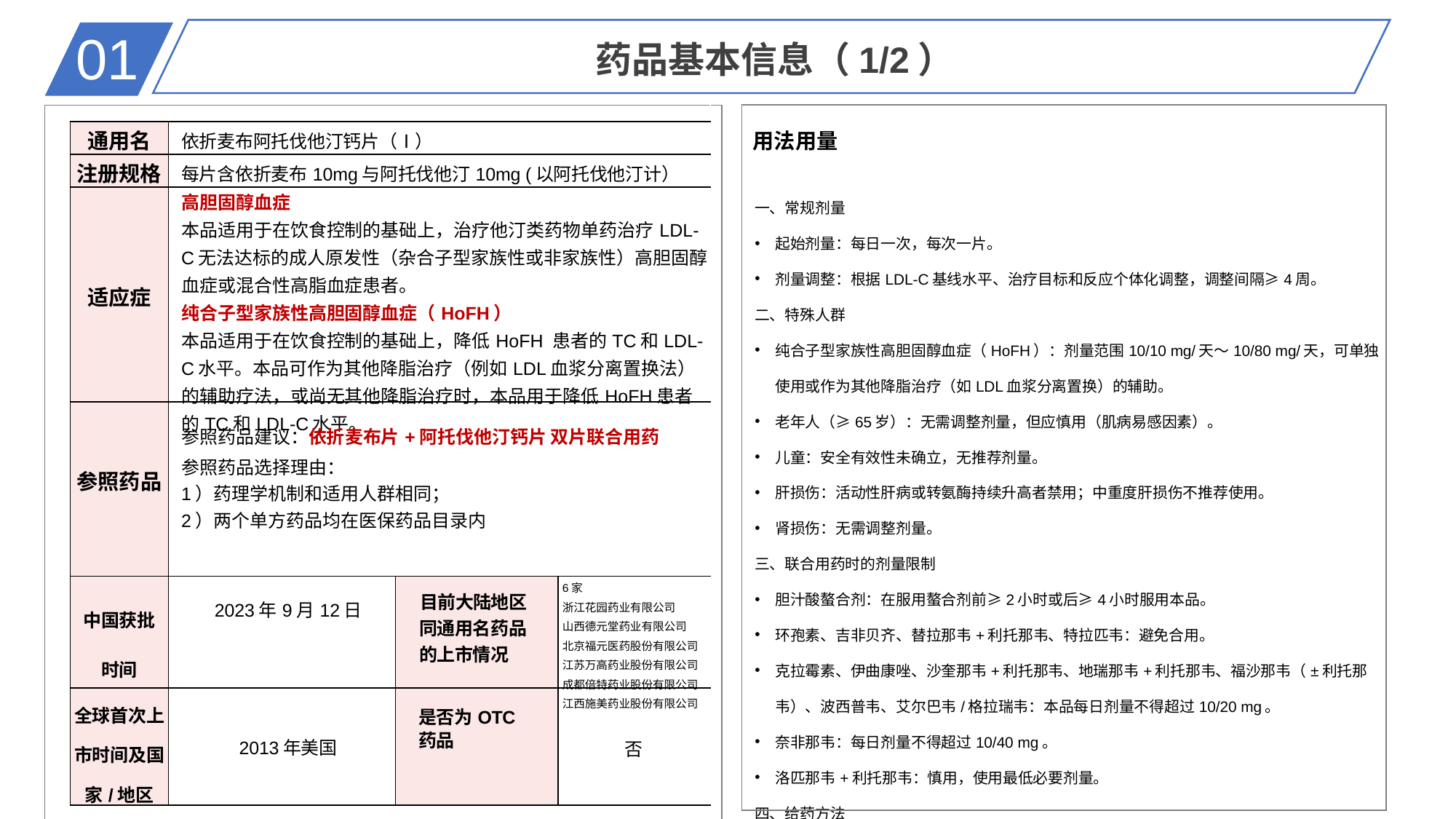

01

药品基本信息（1/2）
| 用法用量 一、常规剂量 起始剂量：每日一次，每次一片。 剂量调整：根据LDL-C基线水平、治疗目标和反应个体化调整，调整间隔≥4周。 二、特殊人群 纯合子型家族性高胆固醇血症（HoFH）：剂量范围10/10 mg/天～10/80 mg/天，可单独使用或作为其他降脂治疗（如LDL血浆分离置换）的辅助。 老年人（≥65岁）：无需调整剂量，但应慎用（肌病易感因素）。 儿童：安全有效性未确立，无推荐剂量。 肝损伤：活动性肝病或转氨酶持续升高者禁用；中重度肝损伤不推荐使用。 肾损伤：无需调整剂量。 三、联合用药时的剂量限制 胆汁酸螯合剂：在服用螯合剂前≥2小时或后≥4小时服用本品。 环孢素、吉非贝齐、替拉那韦+利托那韦、特拉匹韦：避免合用。 克拉霉素、伊曲康唑、沙奎那韦+利托那韦、地瑞那韦+利托那韦、福沙那韦（±利托那韦）、波西普韦、艾尔巴韦/格拉瑞韦：本品每日剂量不得超过10/20 mg。 奈非那韦：每日剂量不得超过10/40 mg。 洛匹那韦+利托那韦：慎用，使用最低必要剂量。 四、给药方法 口服，每日一次，可在一天内任何时间服用，不受进餐影响。 |
| --- |
|  |  |  |  |  |  |
| --- | --- | --- | --- | --- | --- |
|  | 通用名 | 依折麦布阿托伐他汀钙片（Ⅰ） |  |  |  |
|  | 注册规格 | 每片含依折麦布10mg与阿托伐他汀10mg (以阿托伐他汀计） |  |  |  |
|  | 适应症 | 高胆固醇血症 本品适用于在饮食控制的基础上，治疗他汀类药物单药治疗LDL-C无法达标的成人原发性（杂合子型家族性或非家族性）高胆固醇血症或混合性高脂血症患者。 纯合子型家族性高胆固醇血症（HoFH） 本品适用于在饮食控制的基础上，降低HoFH 患者的TC和LDL-C水平。本品可作为其他降脂治疗（例如LDL血浆分离置换法）的辅助疗法，或尚无其他降脂治疗时，本品用于降低HoFH患者的TC和LDL-C水平。 |  |  |  |
|  | 参照药品 | 参照药品建议：依折麦布片+阿托伐他汀钙片 双片联合用药 参照药品选择理由： 1）药理学机制和适用人群相同； 2）两个单方药品均在医保药品目录内 |  |  |  |
|  | 中国获批 时间 | 2023年9月12日 | 目前大陆地区 同通用名药品 的上市情况 | 6家 浙江花园药业有限公司 山西德元堂药业有限公司 北京福元医药股份有限公司 江苏万高药业股份有限公司 成都倍特药业股份有限公司 江西施美药业股份有限公司 |  |
|  | 全球首次上市时间及国家/地区 | 2013年美国 | 是否为OTC 药品 | 否 |  |
|  |  |  |  |  |  |